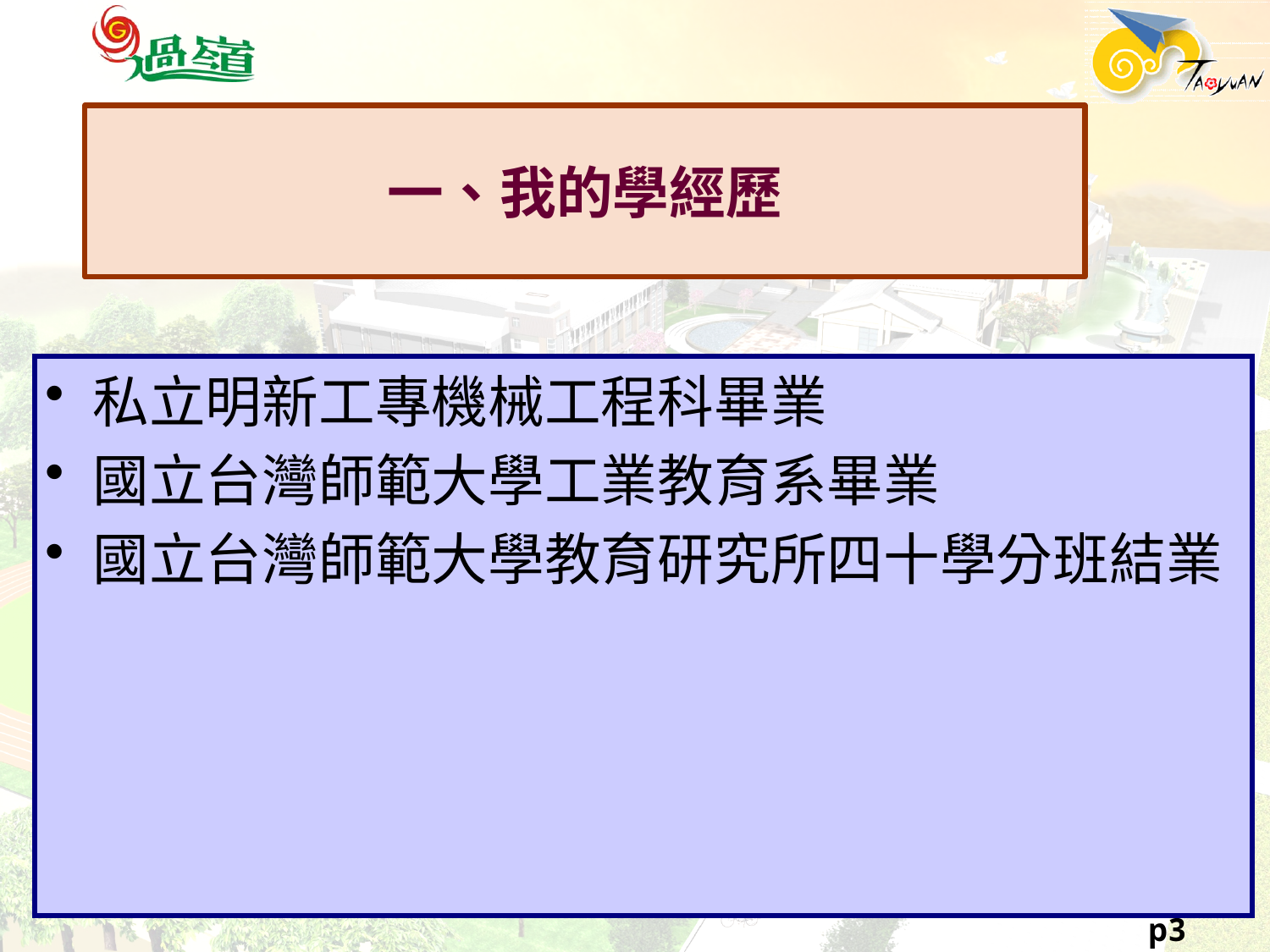

# 一、我的學經歷
私立明新工專機械工程科畢業
國立台灣師範大學工業教育系畢業
國立台灣師範大學教育研究所四十學分班結業